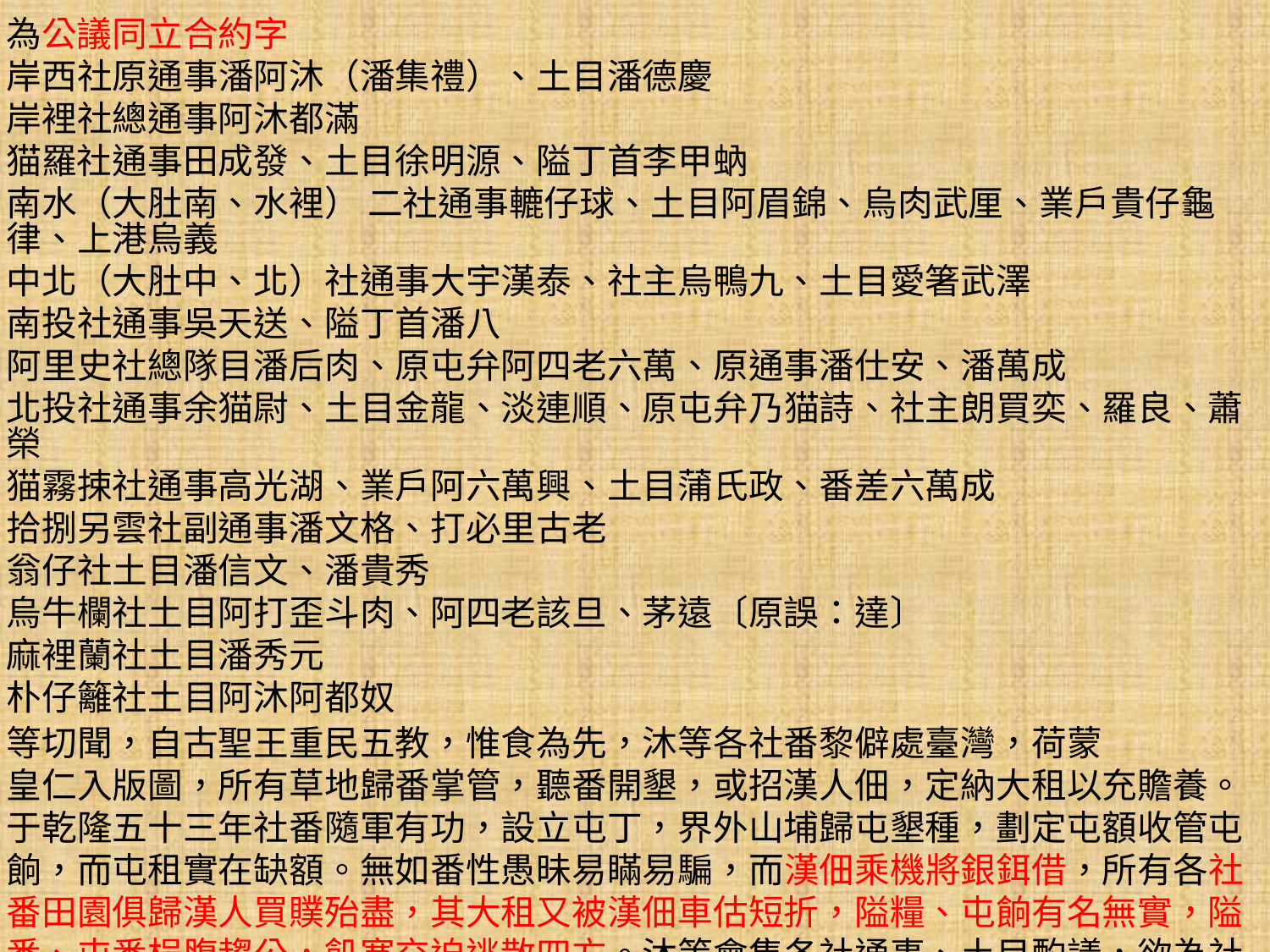

為公議同立合約字
岸西社原通事潘阿沐（潘集禮）、土目潘德慶
岸裡社總通事阿沐都滿
猫羅社通事田成發、土目徐明源、隘丁首李甲蚋
南水（大肚南、水裡） 二社通事轆仔球、土目阿眉錦、烏肉武厘、業戶貴仔龜律、上港烏義
中北（大肚中、北）社通事大宇漢泰、社主烏鴨九、土目愛箸武澤
南投社通事吳天送、隘丁首潘八
阿里史社總隊目潘后肉、原屯弁阿四老六萬、原通事潘仕安、潘萬成
北投社通事余猫尉、土目金龍、淡連順、原屯弁乃猫詩、社主朗買奕、羅良、蕭榮
猫霧捒社通事高光湖、業戶阿六萬興、土目蒲氏政、番差六萬成
拾捌另雲社副通事潘文格、打必里古老
翁仔社土目潘信文、潘貴秀
烏牛欄社土目阿打歪斗肉、阿四老該旦、茅遠〔原誤：達〕
麻裡蘭社土目潘秀元
朴仔籬社土目阿沐阿都奴
等切聞，自古聖王重民五教，惟食為先，沐等各社番黎僻處臺灣，荷蒙
皇仁入版圖，所有草地歸番掌管，聽番開墾，或招漢人佃，定納大租以充贍養。于乾隆五十三年社番隨軍有功，設立屯丁，界外山埔歸屯墾種，劃定屯額收管屯餉，而屯租實在缺額。無如番性愚昧易瞞易騙，而漢佃乘機將銀鉺借，所有各社番田園俱歸漢人買贌殆盡，其大租又被漢佃車估短折，隘糧、屯餉有名無實，隘番、屯番枵腹趨公，飢寒交迫逃散四方。沐等會集各社通事、土目酌議，欲為社而安居，先為番謀食，爰相邀四處尋踏，有界內山後東南勢溪頭茅埔壹所，